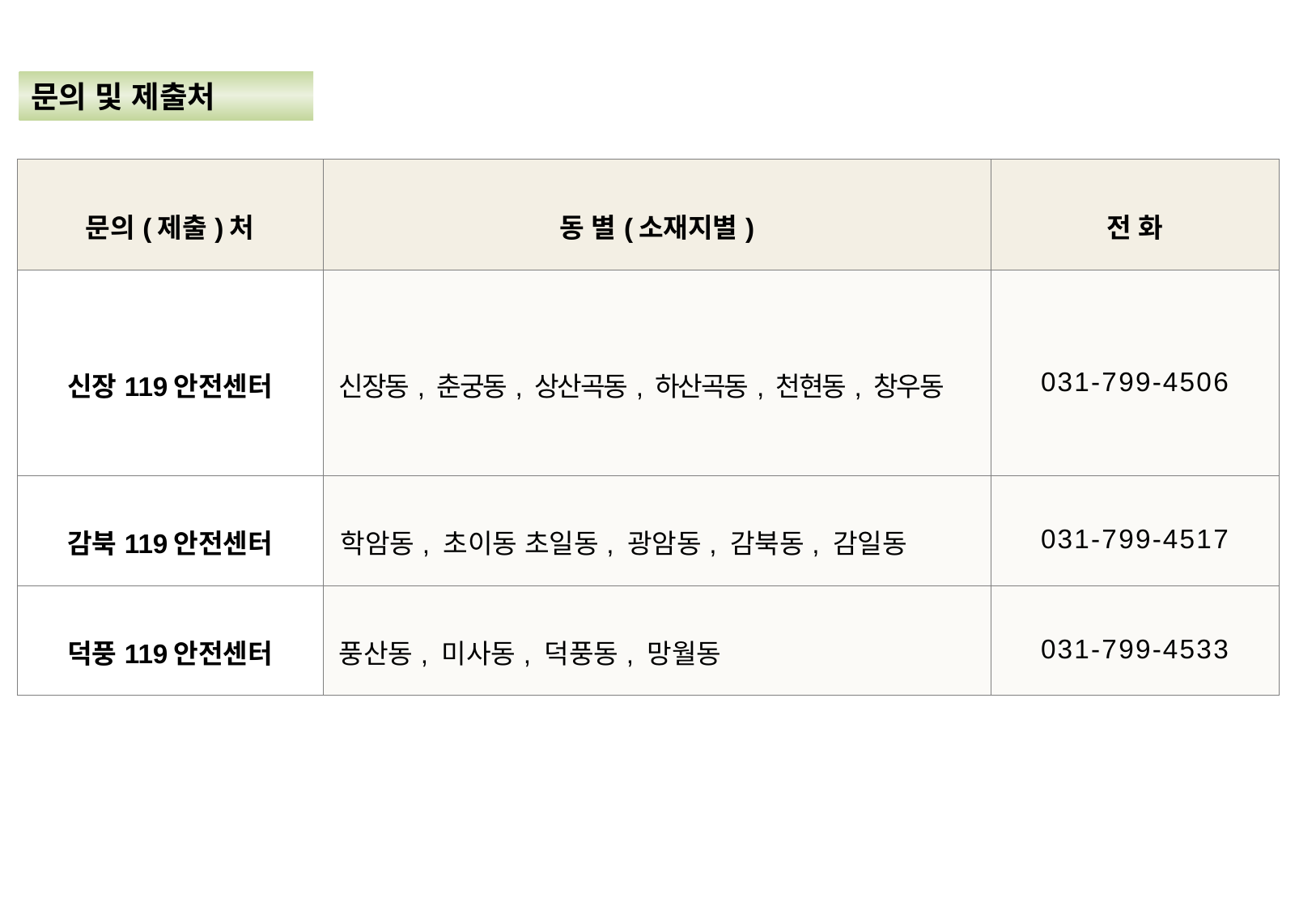

문의 및 제출처
| 문의(제출)처 | 동 별(소재지별) | 전 화 |
| --- | --- | --- |
| 신장119안전센터 | 신장동, 춘궁동, 상산곡동, 하산곡동, 천현동, 창우동 | 031-799-4506 |
| 감북119안전센터 | 학암동, 초이동 초일동, 광암동, 감북동, 감일동 | 031-799-4517 |
| 덕풍119안전센터 | 풍산동, 미사동, 덕풍동, 망월동 | 031-799-4533 |